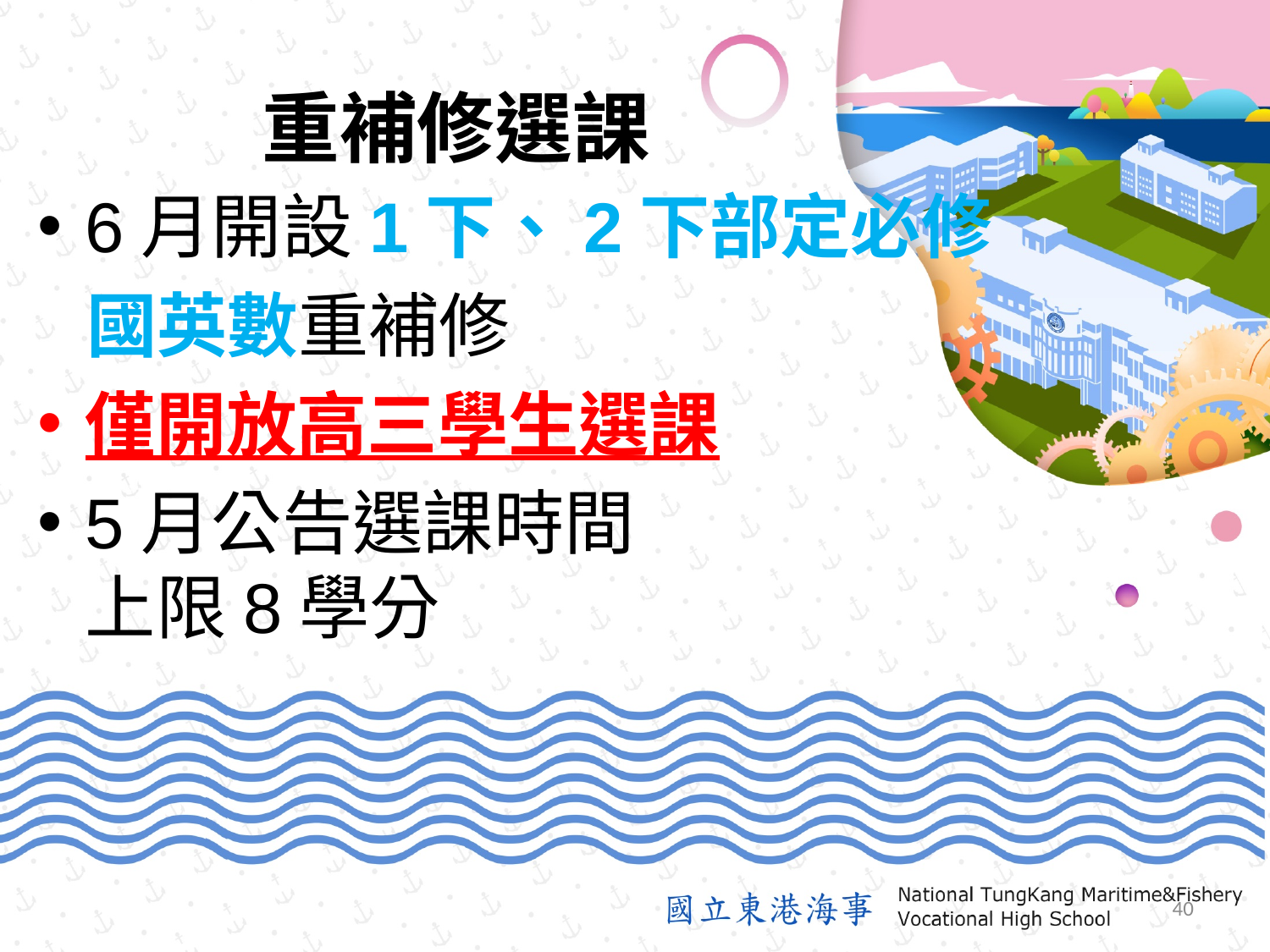

# 重補修選課
6月開設1下、2下部定必修
  國英數重補修
僅開放高三學生選課
5月公告選課時間
上限8學分
40